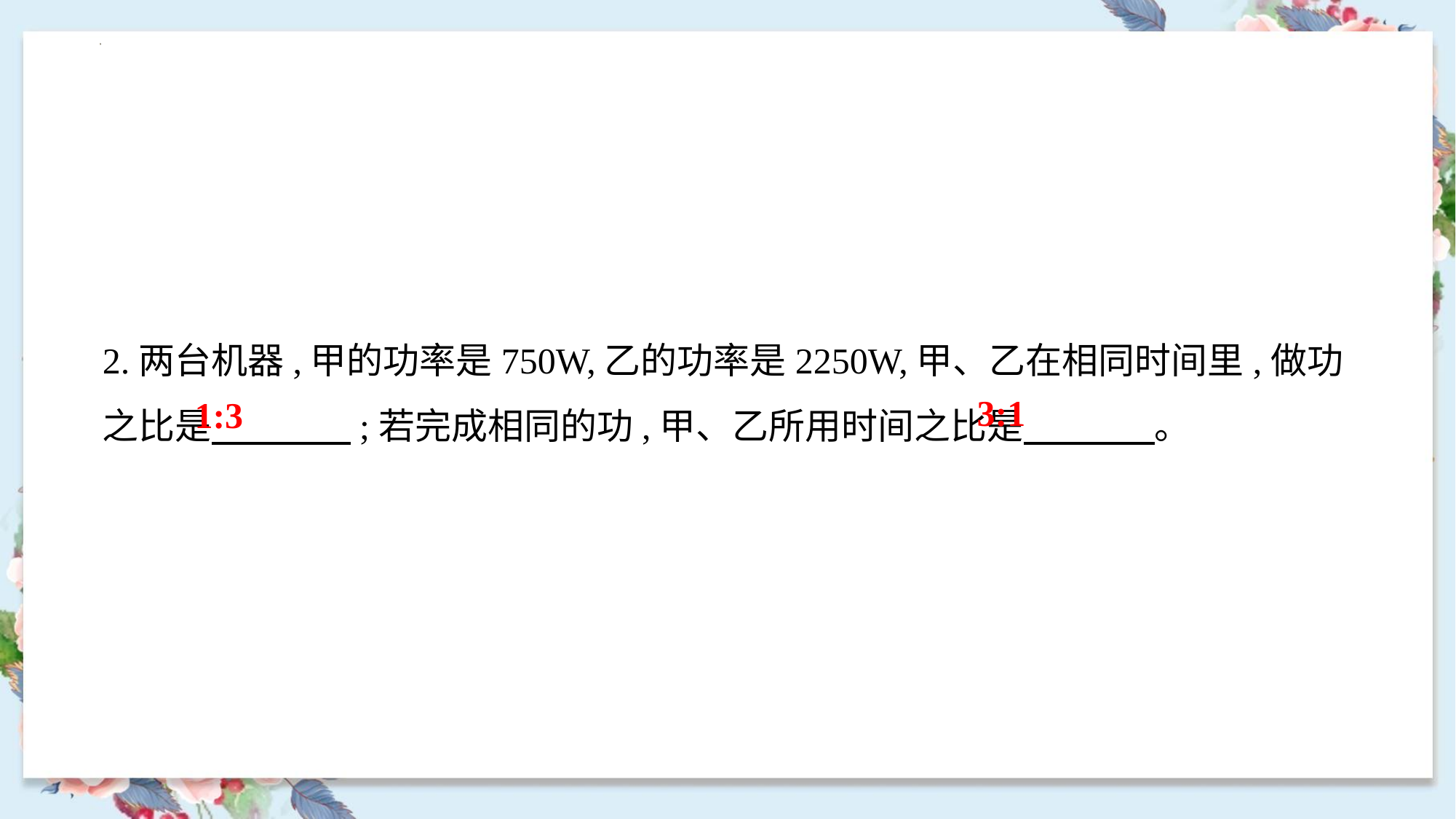

2.两台机器,甲的功率是750W,乙的功率是2250W,甲、乙在相同时间里,做功之比是                 ;若完成相同的功,甲、乙所用时间之比是                。
3:1
1:3